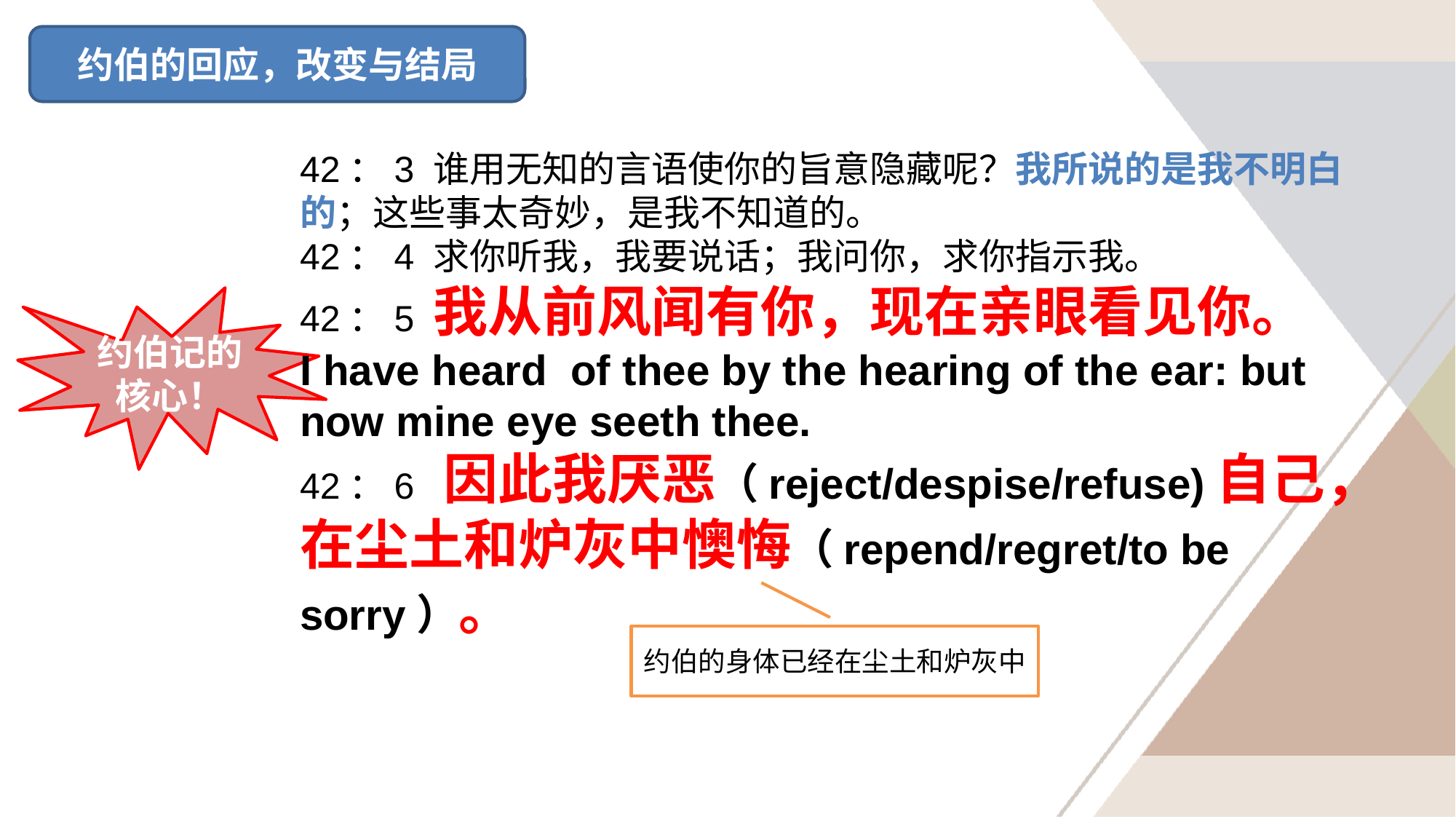

约伯的回应，改变与结局
42：3 谁用无知的言语使你的旨意隐藏呢？我所说的是我不明白的；这些事太奇妙，是我不知道的。
42：4 求你听我，我要说话；我问你，求你指示我。
42：5 我从前风闻有你，现在亲眼看见你。
I have heard  of thee by the hearing of the ear: but now mine eye seeth thee.
42：6  因此我厌恶（reject/despise/refuse)自己，在尘土和炉灰中懊悔（repend/regret/to be sorry）。
约伯记的核心！
约伯的身体已经在尘土和炉灰中